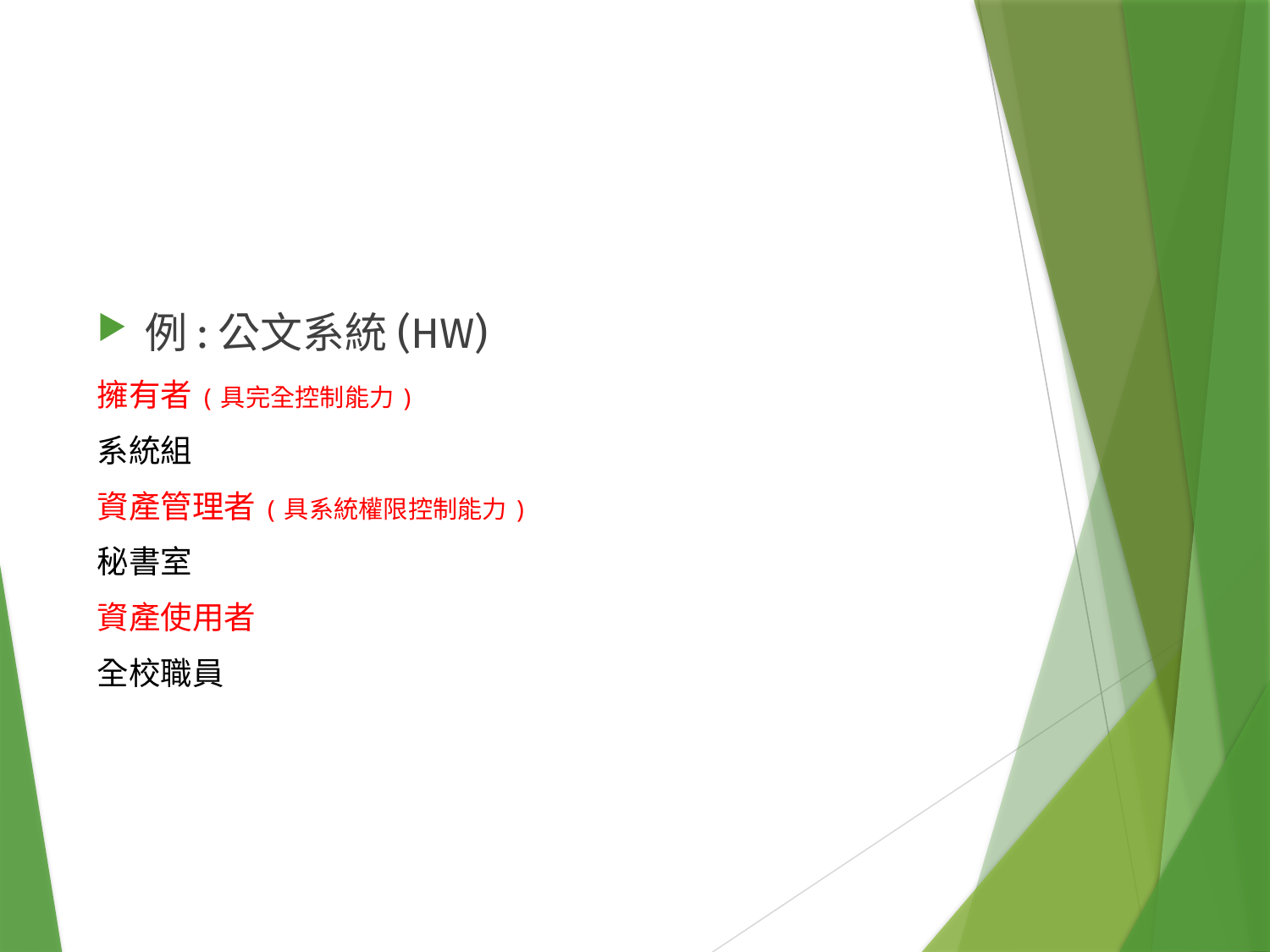

例:公文系統(HW)
擁有者(具完全控制能力)
系統組
資產管理者(具系統權限控制能力)
秘書室
資產使用者
全校職員